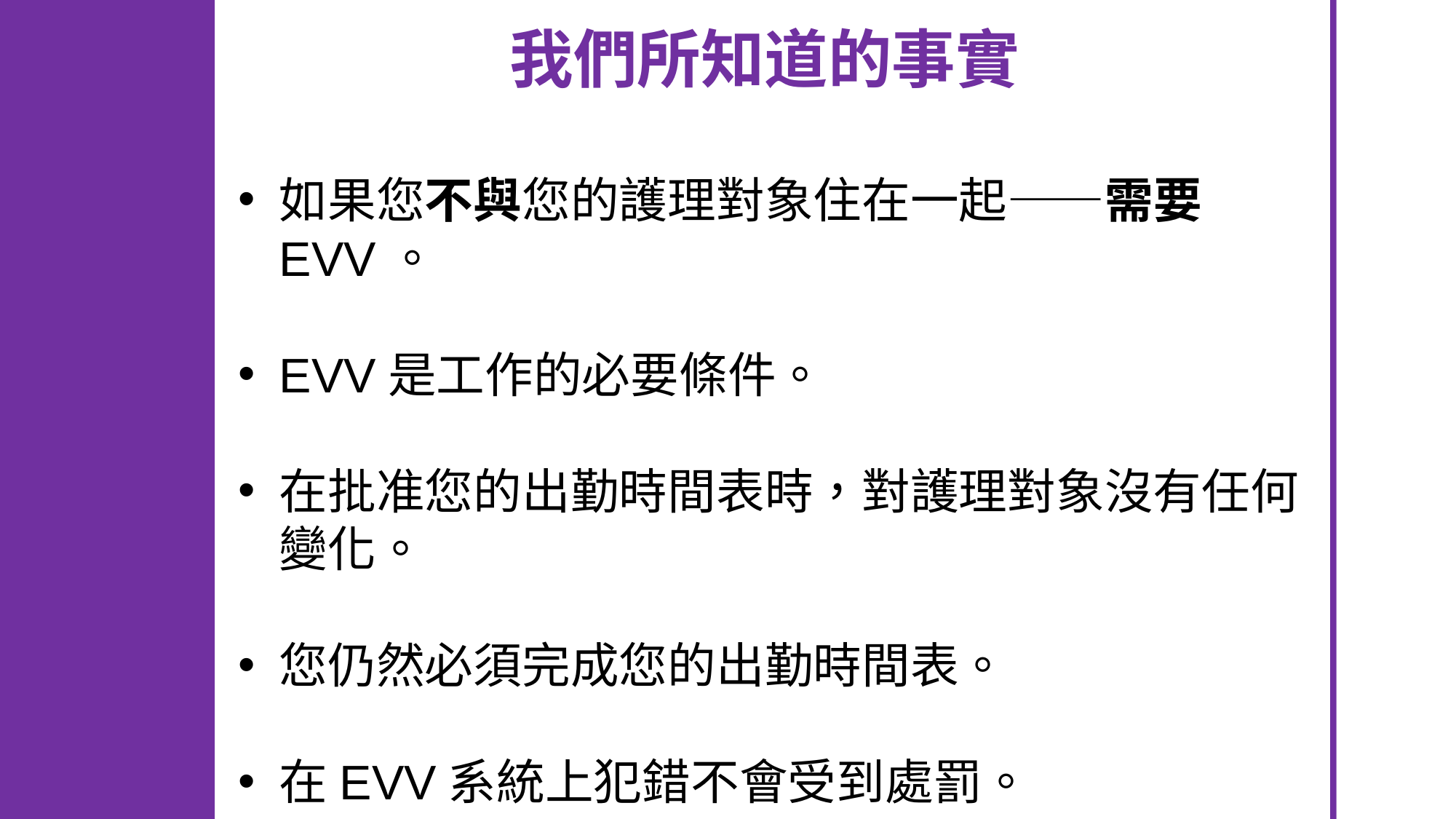

我們所知道的事實

如果您不與您的護理對象住在一起——需要EVV。

EVV是工作的必要條件。

在批准您的出勤時間表時，對護理對象沒有任何變化。

您仍然必須完成您的出勤時間表。

在EVV系統上犯錯不會受到處罰。